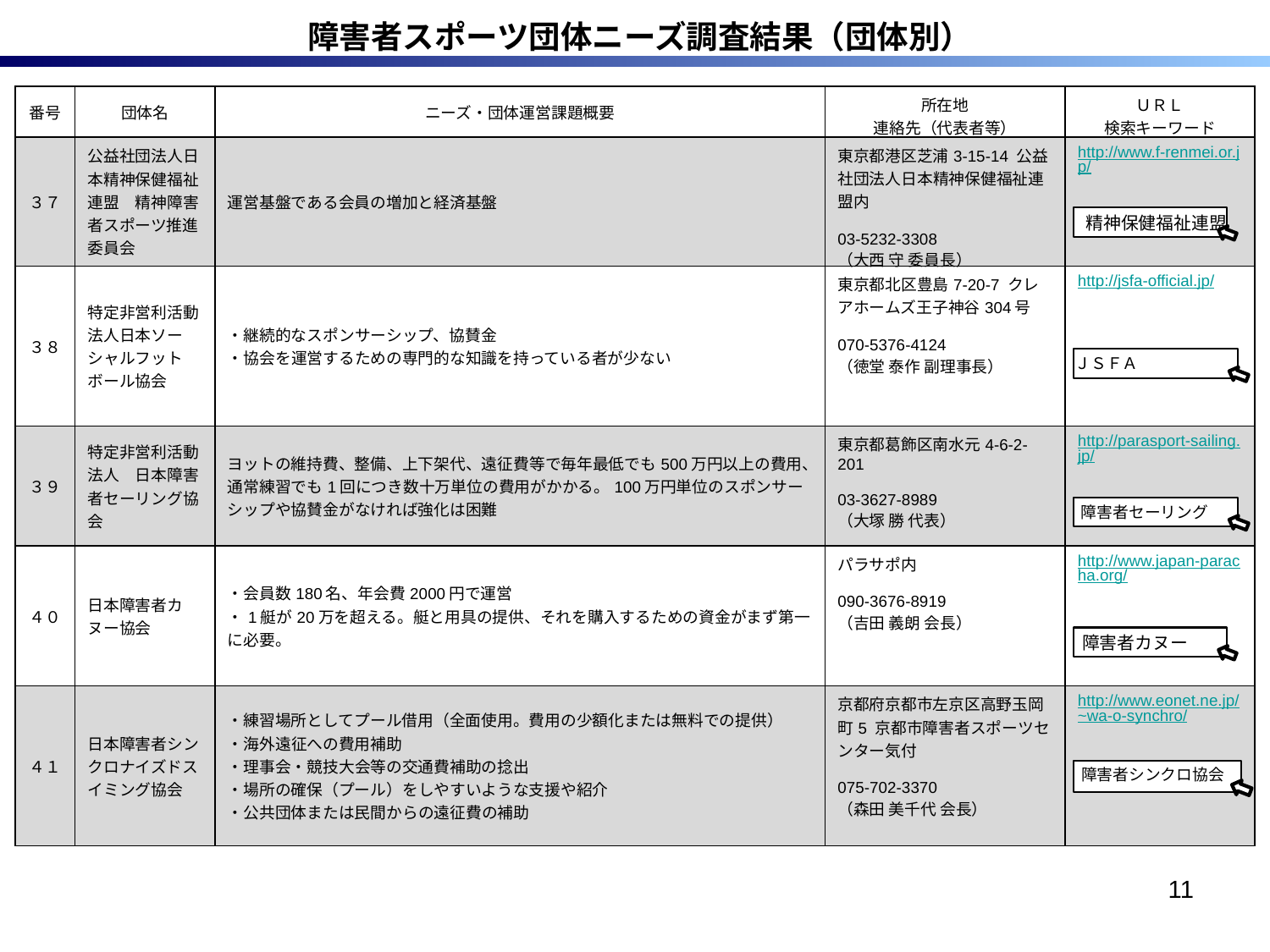

障害者スポーツ団体ニーズ調査結果（団体別）

| 番号 | 団体名 | ニーズ・団体運営課題概要 | 所在地 連絡先（代表者等） | ＵＲＬ 検索キーワード |
| --- | --- | --- | --- | --- |
| ３７ | 公益社団法人日本精神保健福祉連盟　精神障害者スポーツ推進委員会 | 運営基盤である会員の増加と経済基盤 | 東京都港区芝浦3-15-14 公益社団法人日本精神保健福祉連盟内 03-5232-3308 （大西 守 委員長） | http://www.f-renmei.or.jp/ |
| ３８ | 特定非営利活動法人日本ソーシャルフットボール協会 | ・継続的なスポンサーシップ、協賛金 ・協会を運営するための専門的な知識を持っている者が少ない | 東京都北区豊島7-20-7 クレアホームズ王子神谷304号 070-5376-4124 （徳堂 泰作 副理事長） | http://jsfa-official.jp/ |
| ３９ | 特定非営利活動法人　日本障害者セーリング協会 | ヨットの維持費、整備、上下架代、遠征費等で毎年最低でも500万円以上の費用、通常練習でも1回につき数十万単位の費用がかかる。100万円単位のスポンサーシップや協賛金がなければ強化は困難 | 東京都葛飾区南水元4-6-2-201 03-3627-8989 （大塚 勝 代表） | http://parasport-sailing.jp/ |
| ４０ | 日本障害者カヌー協会 | ・会員数180名、年会費2000円で運営 ・1艇が20万を超える。艇と用具の提供、それを購入するための資金がまず第一に必要。 | パラサポ内 090-3676-8919 （吉田 義朗 会長） | http://www.japan-paracha.org/ |
| ４１ | 日本障害者シンクロナイズドスイミング協会 | ・練習場所としてプール借用（全面使用。費用の少額化または無料での提供） ・海外遠征への費用補助 ・理事会・競技大会等の交通費補助の捻出 ・場所の確保（プール）をしやすいような支援や紹介 ・公共団体または民間からの遠征費の補助 | 京都府京都市左京区高野玉岡町5 京都市障害者スポーツセンター気付 075-702-3370 （森田 美千代 会長） | http://www.eonet.ne.jp/~wa-o-synchro/ |
精神保健福祉連盟

ＪＳＦＡ

障害者セーリング

障害者カヌー

障害者シンクロ協会

11